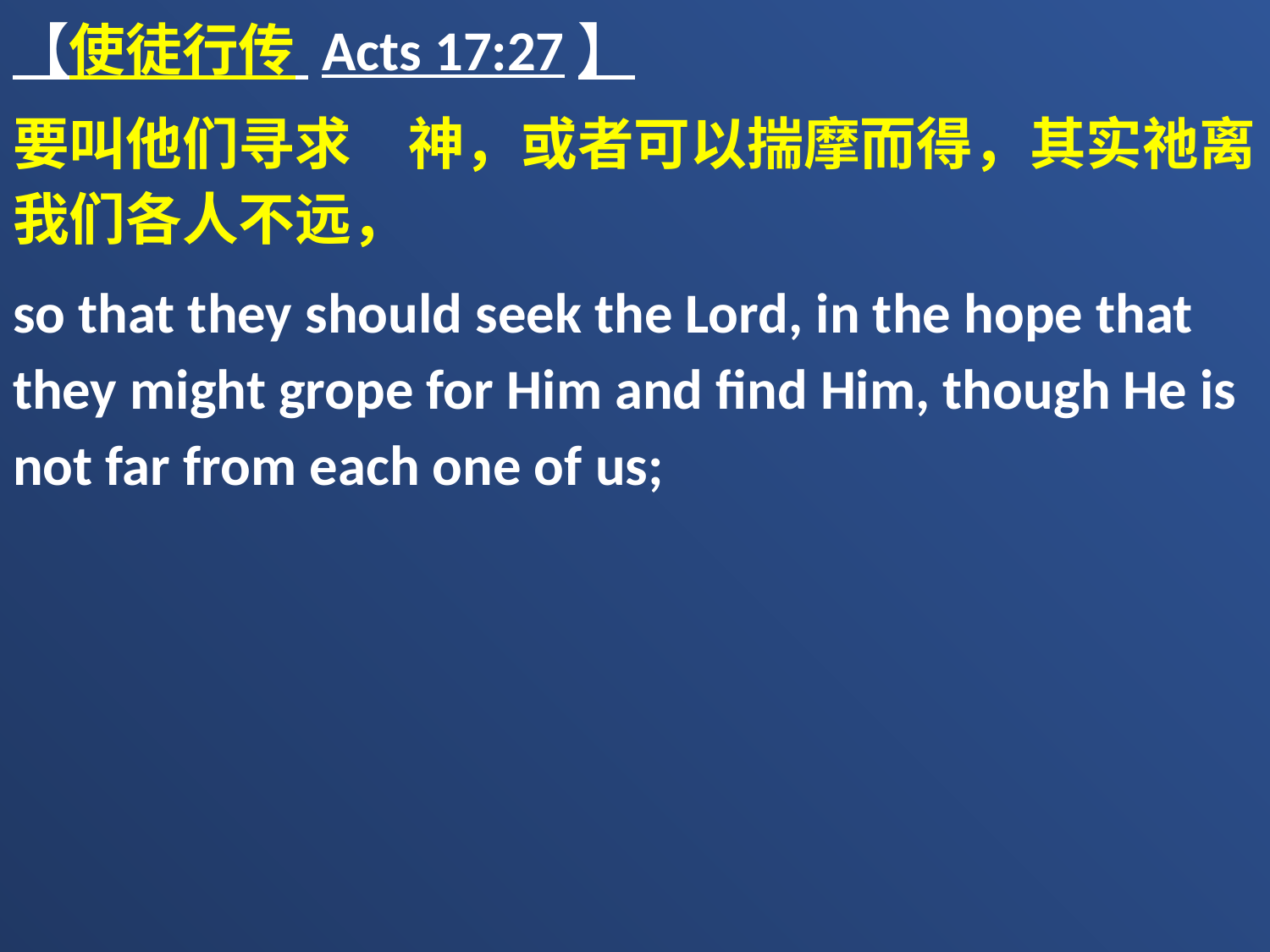

【使徒行传 Acts 17:27】
要叫他们寻求　神，或者可以揣摩而得，其实祂离我们各人不远，
so that they should seek the Lord, in the hope that they might grope for Him and find Him, though He is not far from each one of us;